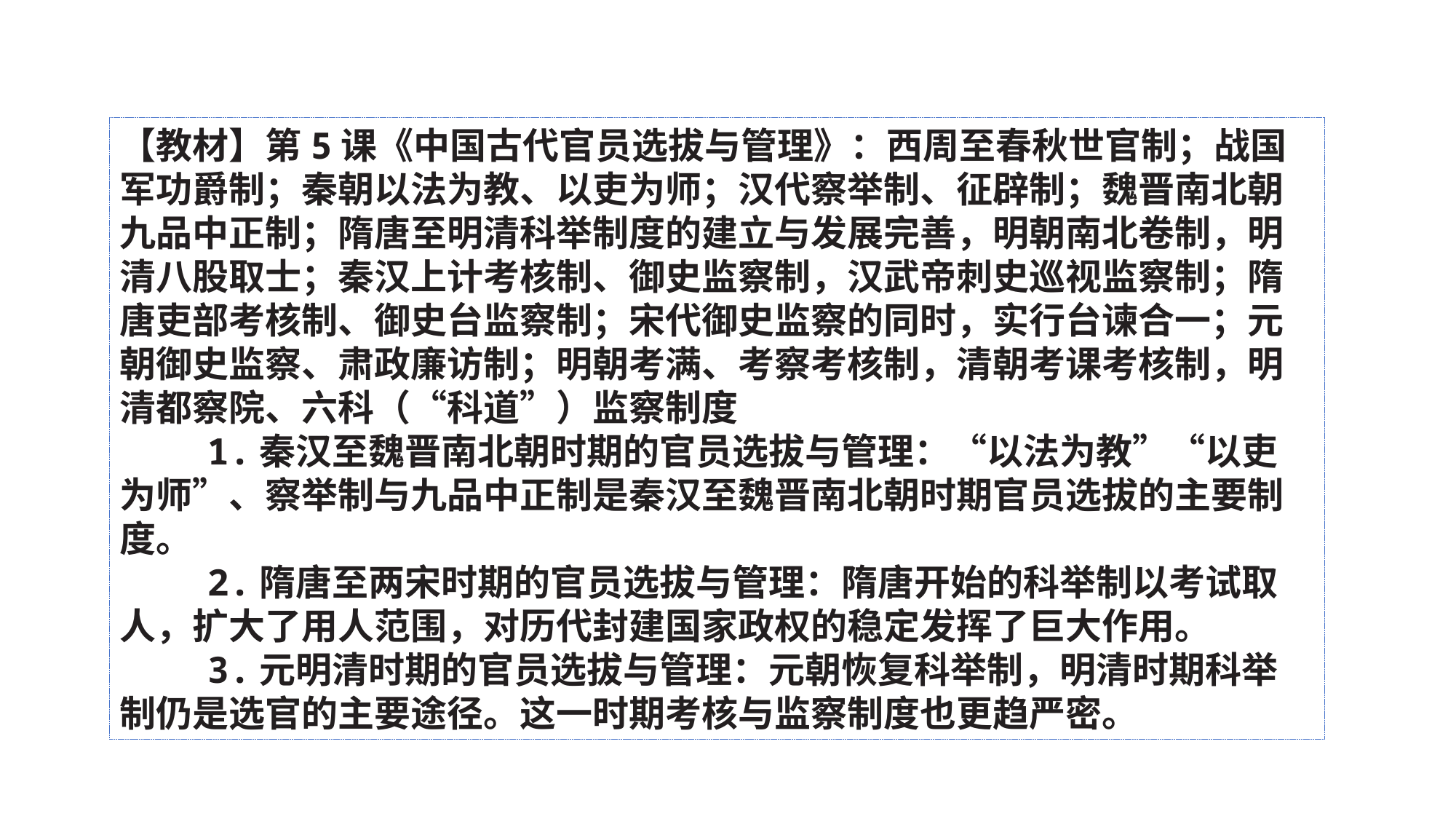

【教材】第5课《中国古代官员选拔与管理》：西周至春秋世官制；战国军功爵制；秦朝以法为教、以吏为师；汉代察举制、征辟制；魏晋南北朝九品中正制；隋唐至明清科举制度的建立与发展完善，明朝南北卷制，明清八股取士；秦汉上计考核制、御史监察制，汉武帝刺史巡视监察制；隋唐吏部考核制、御史台监察制；宋代御史监察的同时，实行台谏合一；元朝御史监察、肃政廉访制；明朝考满、考察考核制，清朝考课考核制，明清都察院、六科（“科道”）监察制度
    1.秦汉至魏晋南北朝时期的官员选拔与管理：“以法为教”“以吏为师”、察举制与九品中正制是秦汉至魏晋南北朝时期官员选拔的主要制度。
    2.隋唐至两宋时期的官员选拔与管理：隋唐开始的科举制以考试取人，扩大了用人范围，对历代封建国家政权的稳定发挥了巨大作用。
    3.元明清时期的官员选拔与管理：元朝恢复科举制，明清时期科举制仍是选官的主要途径。这一时期考核与监察制度也更趋严密。